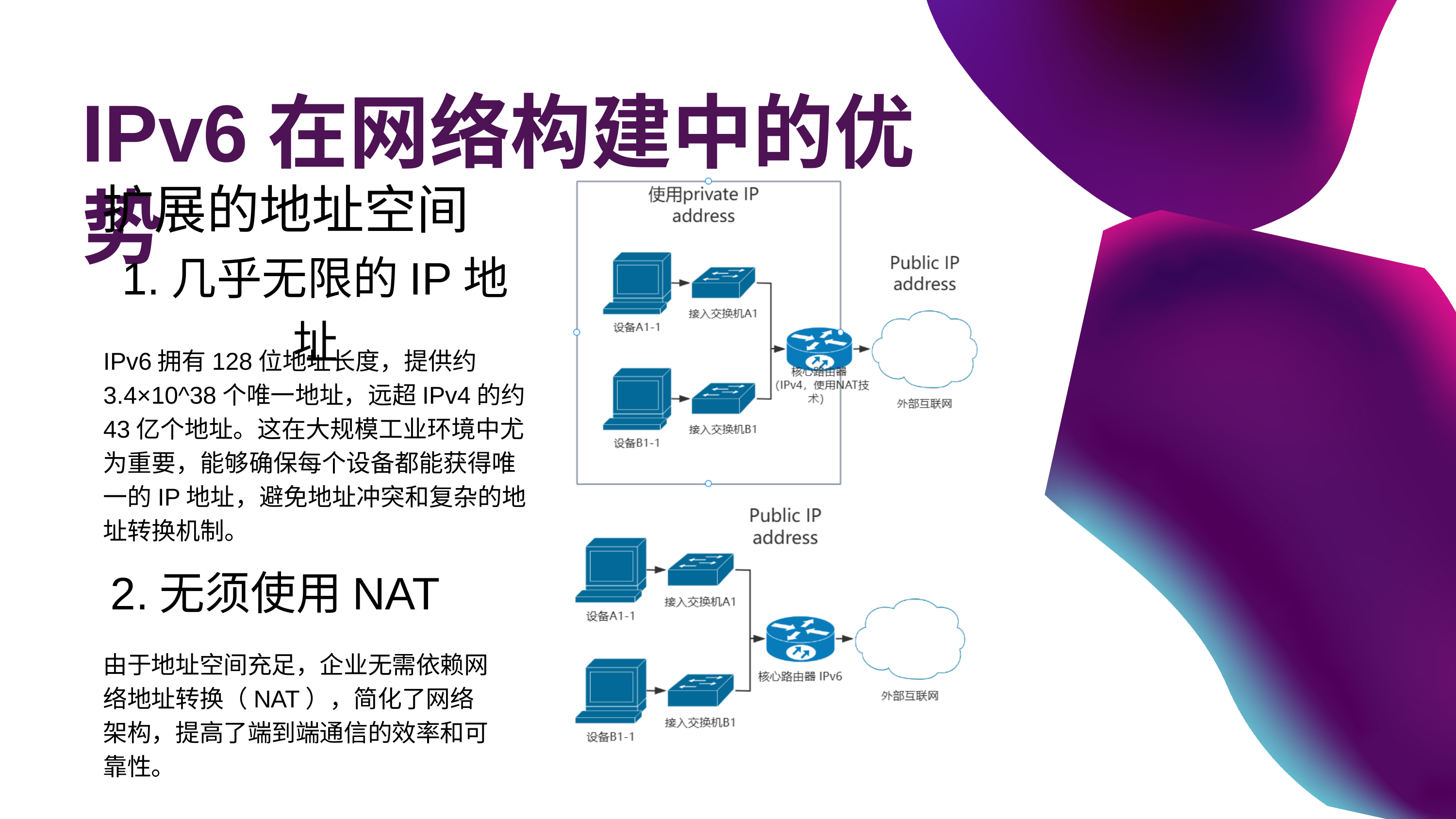

IPv6在网络构建中的优势
扩展的地址空间

1.几乎无限的IP地址

IPv6拥有128位地址长度，提供约3.4×10^38个唯一地址，远超IPv4的约43亿个地址。这在大规模工业环境中尤为重要，能够确保每个设备都能获得唯一的IP地址，避免地址冲突和复杂的地址转换机制。

2.无须使用NAT
由于地址空间充足，企业无需依赖网络地址转换（NAT），简化了网络架构，提高了端到端通信的效率和可靠性。